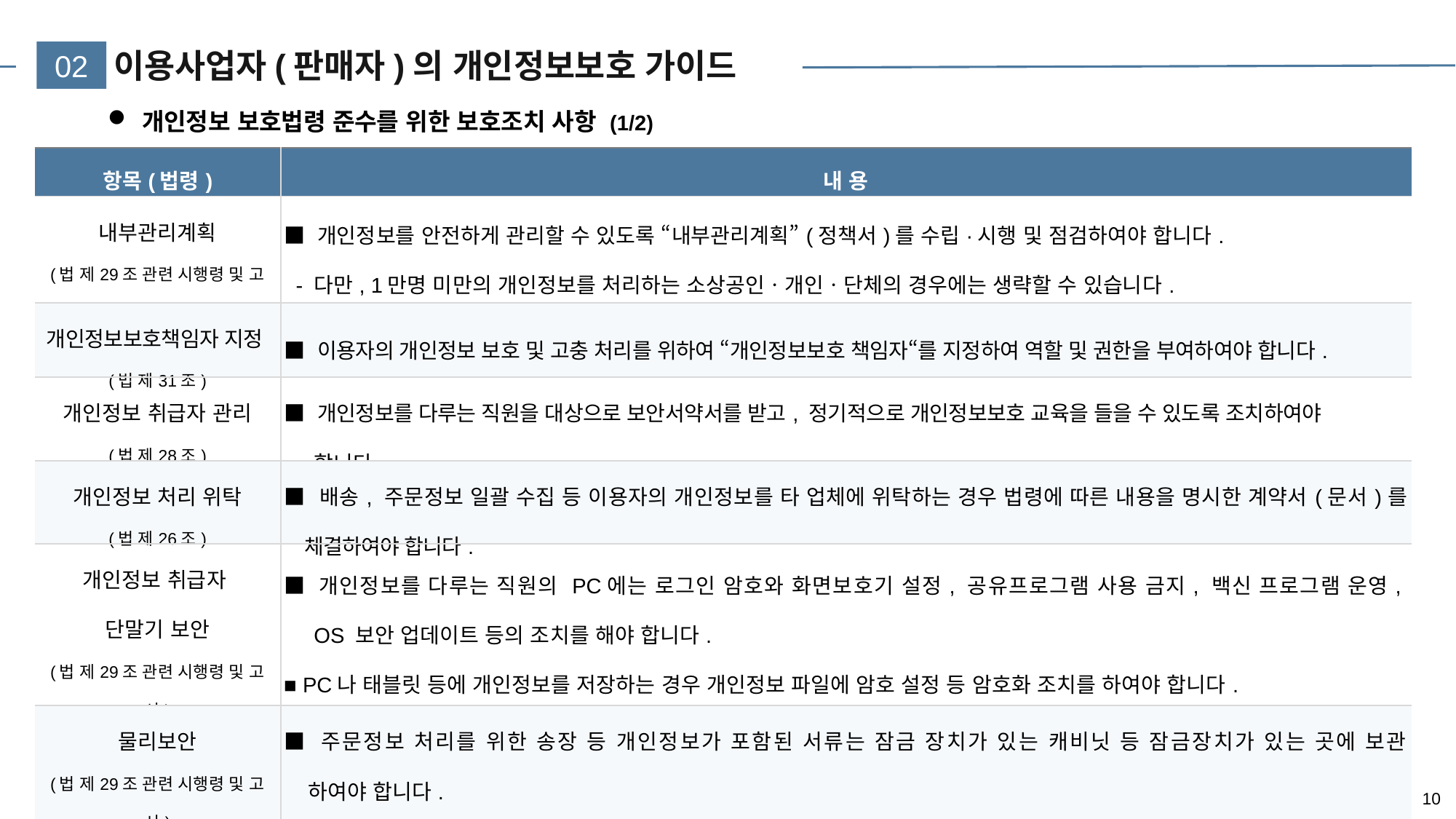

02
# 이용사업자(판매자)의 개인정보보호 가이드
개인정보 보호법령 준수를 위한 보호조치 사항 (1/2)
| 항목(법령) | 내 용 |
| --- | --- |
| 내부관리계획 (법 제29조 관련 시행령 및 고시) | ■ 개인정보를 안전하게 관리할 수 있도록 “내부관리계획”(정책서)를 수립·시행 및 점검하여야 합니다. - 다만, 1만명 미만의 개인정보를 처리하는 소상공인ㆍ개인ㆍ단체의 경우에는 생략할 수 있습니다. |
| 개인정보보호책임자 지정 (법 제31조) | ■ 이용자의 개인정보 보호 및 고충 처리를 위하여 “개인정보보호 책임자“를 지정하여 역할 및 권한을 부여하여야 합니다. |
| 개인정보 취급자 관리 (법 제28조) | ■ 개인정보를 다루는 직원을 대상으로 보안서약서를 받고, 정기적으로 개인정보보호 교육을 들을 수 있도록 조치하여야 합니다. |
| 개인정보 처리 위탁 (법 제26조) | ■ 배송, 주문정보 일괄 수집 등 이용자의 개인정보를 타 업체에 위탁하는 경우 법령에 따른 내용을 명시한 계약서(문서)를 체결하여야 합니다. |
| 개인정보 취급자 단말기 보안 (법 제29조 관련 시행령 및 고시) | ■ 개인정보를 다루는 직원의 PC에는 로그인 암호와 화면보호기 설정, 공유프로그램 사용 금지, 백신 프로그램 운영, OS 보안 업데이트 등의 조치를 해야 합니다. ■ PC나 태블릿 등에 개인정보를 저장하는 경우 개인정보 파일에 암호 설정 등 암호화 조치를 하여야 합니다. |
| 물리보안 (법 제29조 관련 시행령 및 고시) | ■ 주문정보 처리를 위한 송장 등 개인정보가 포함된 서류는 잠금 장치가 있는 캐비닛 등 잠금장치가 있는 곳에 보관 하여야 합니다. ■ 반송장 등이 있는 경우 해당 송장에 대해서는 파기 조치를 하여야 합니다. |
10